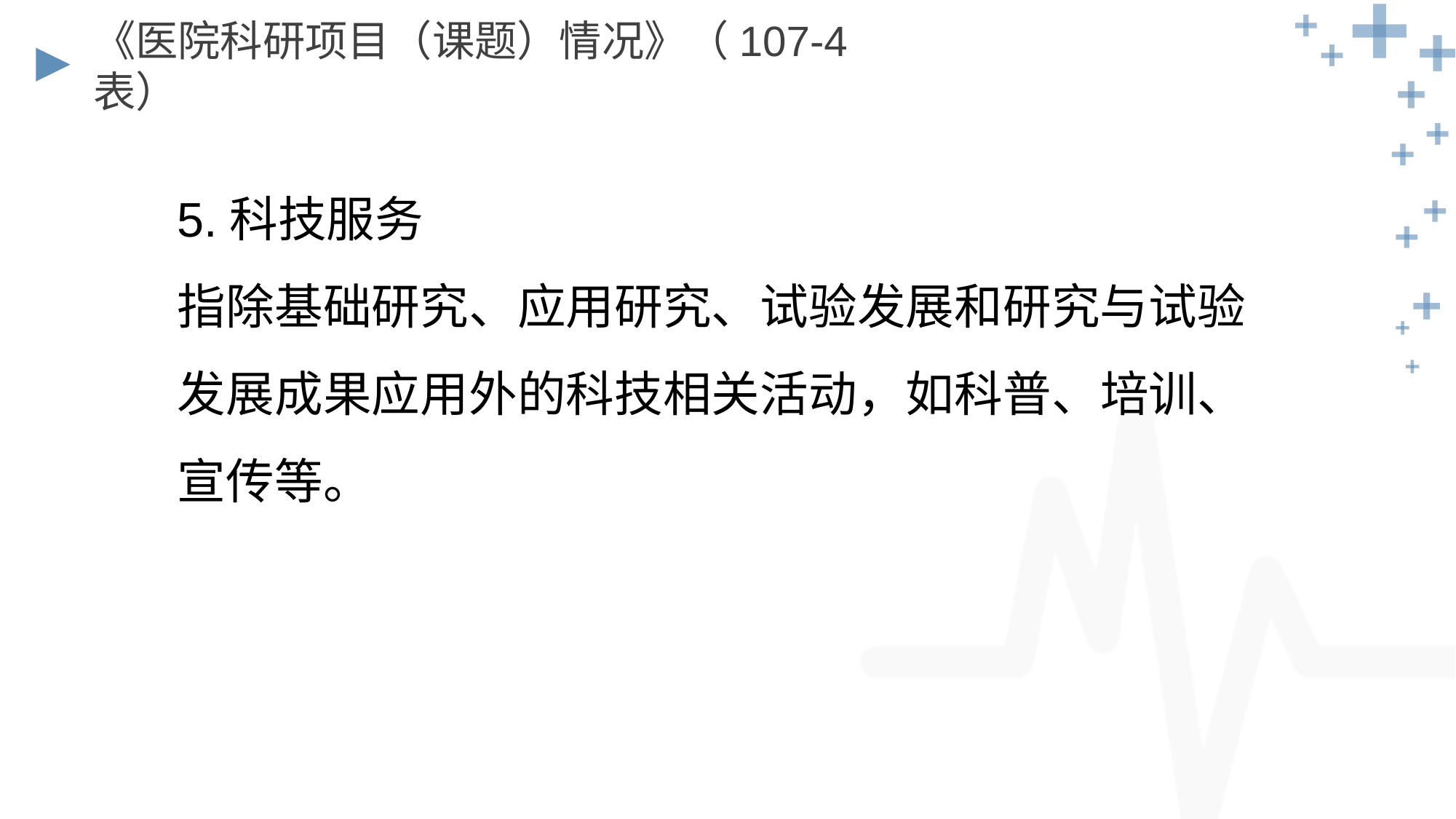

《医院科研项目（课题）情况》（107-4表）

5.科技服务
指除基础研究、应用研究、试验发展和研究与试验发展成果应用外的科技相关活动，如科普、培训、宣传等。